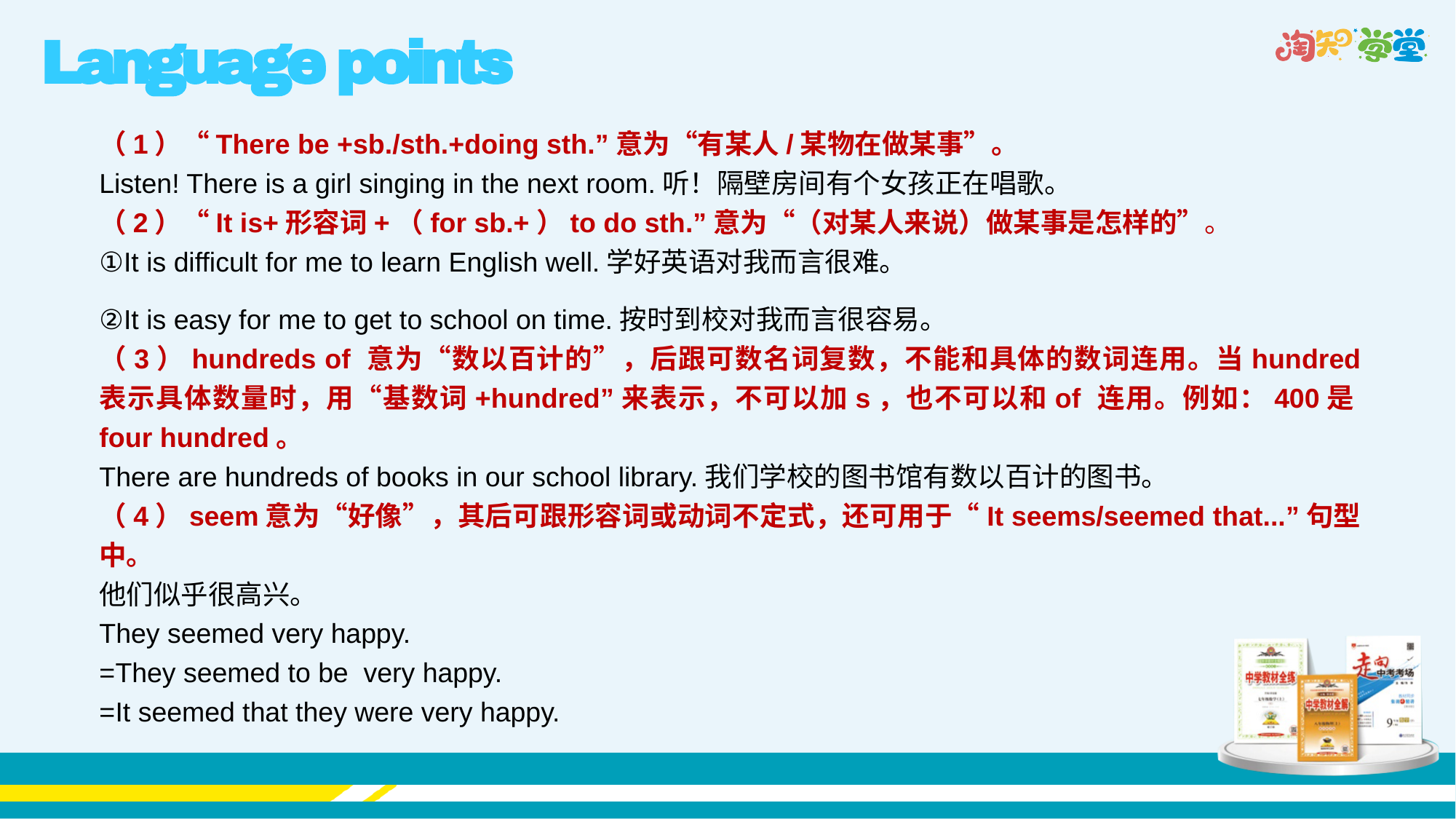

Language points
（1）“There be +sb./sth.+doing sth.”意为“有某人/某物在做某事”。
Listen! There is a girl singing in the next room.听！隔壁房间有个女孩正在唱歌。
（2）“It is+形容词+（for sb.+）to do sth.”意为“（对某人来说）做某事是怎样的”。
①It is difficult for me to learn English well.学好英语对我而言很难。
②It is easy for me to get to school on time.按时到校对我而言很容易。
（3）hundreds of 意为“数以百计的”，后跟可数名词复数，不能和具体的数词连用。当hundred 表示具体数量时，用“基数词+hundred”来表示，不可以加s，也不可以和of 连用。例如：400是four hundred。
There are hundreds of books in our school library.我们学校的图书馆有数以百计的图书。
（4）seem意为“好像”，其后可跟形容词或动词不定式，还可用于“It seems/seemed that...”句型中。
他们似乎很高兴。
They seemed very happy.
=They seemed to be  very happy.
=It seemed that they were very happy.